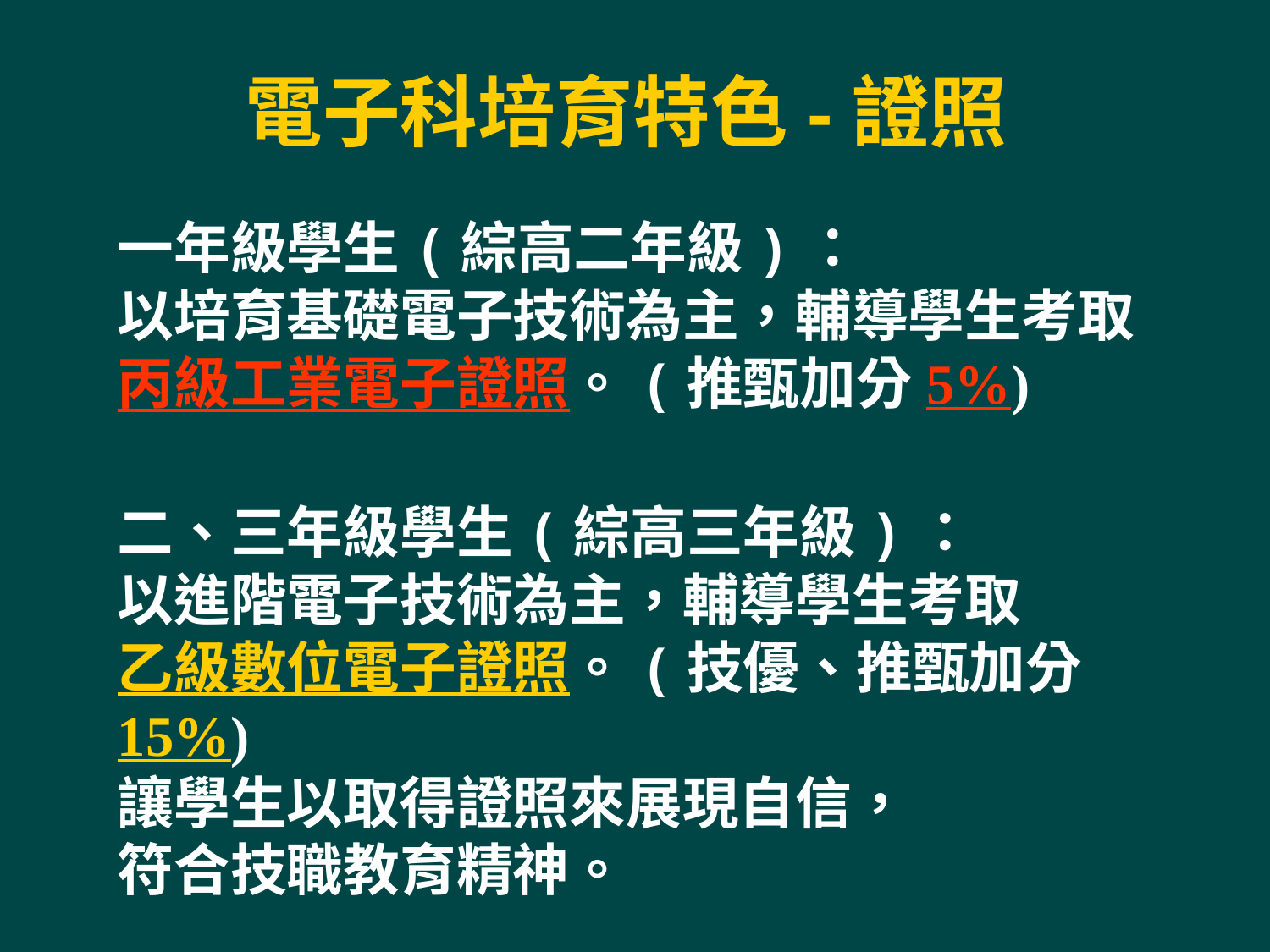

電子科培育特色-證照
一年級學生(綜高二年級)：
以培育基礎電子技術為主，輔導學生考取丙級工業電子證照。(推甄加分5%)

二、三年級學生(綜高三年級)：
以進階電子技術為主，輔導學生考取
乙級數位電子證照。(技優、推甄加分15%)
讓學生以取得證照來展現自信，
符合技職教育精神。